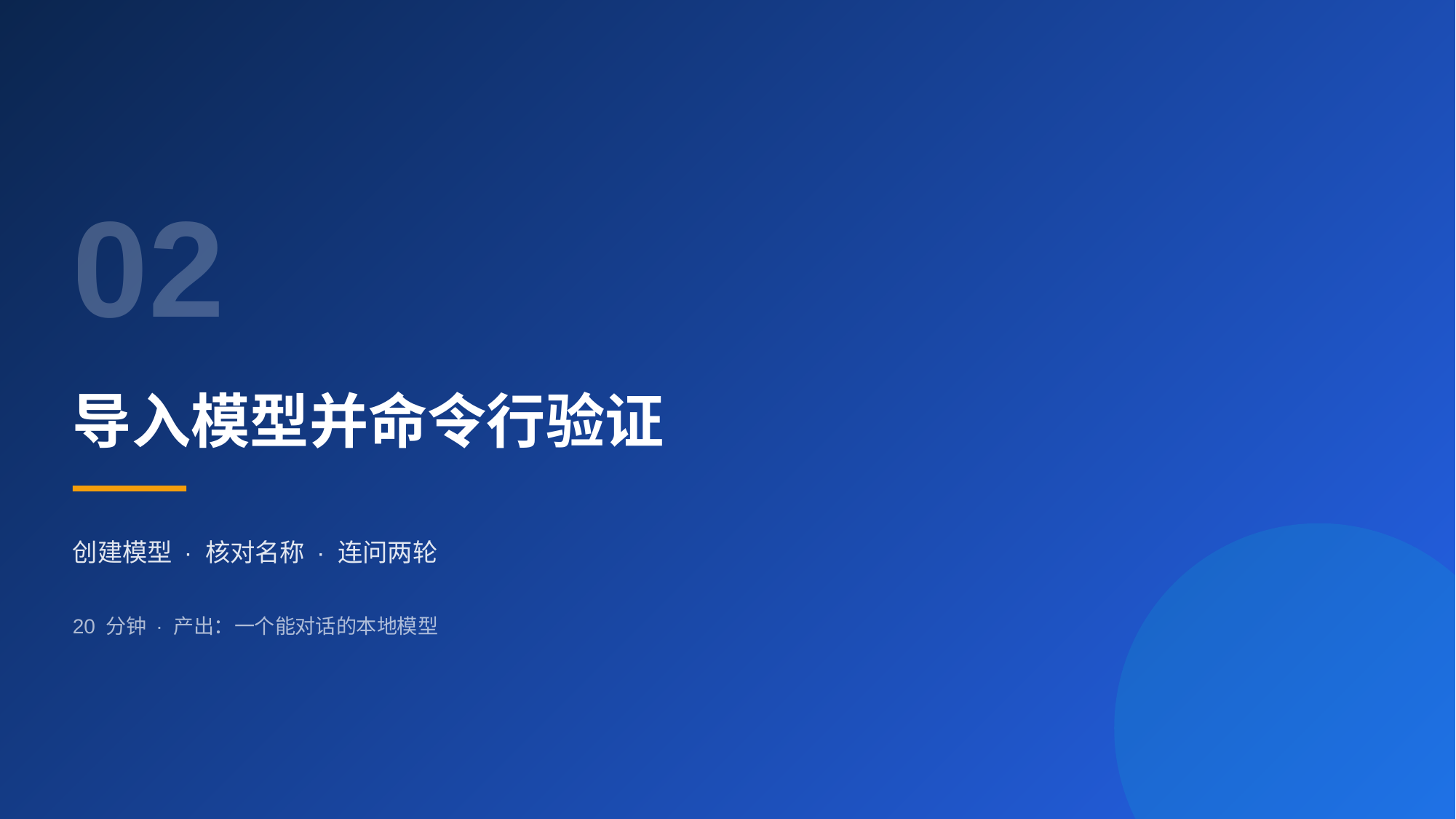

02
导入模型并命令行验证

创建模型 · 核对名称 · 连问两轮

20 分钟 · 产出：一个能对话的本地模型